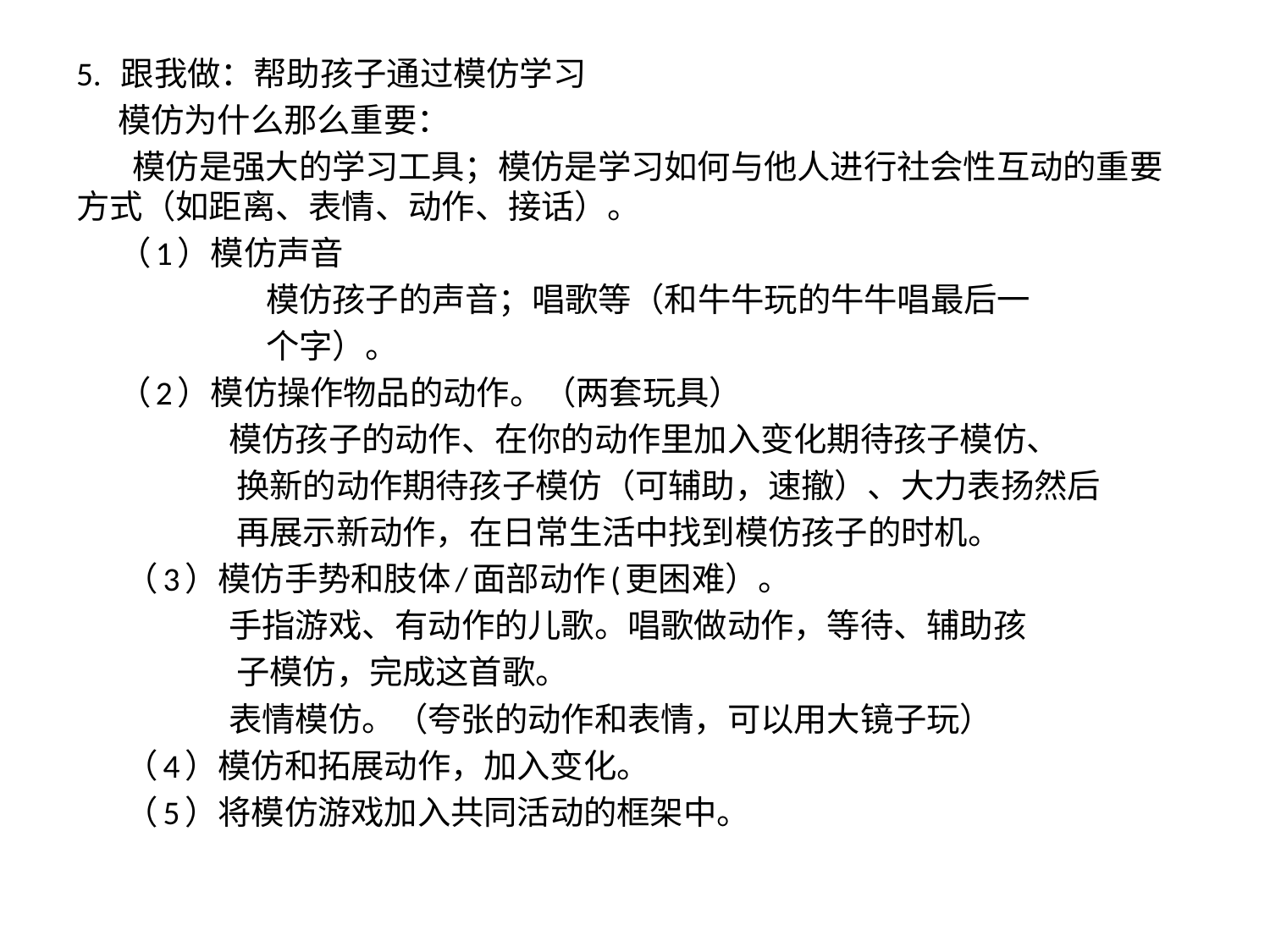

5.  跟我做：帮助孩子通过模仿学习
     模仿为什么那么重要：
       模仿是强大的学习工具；模仿是学习如何与他人进行社会性互动的重要方式（如距离、表情、动作、接话）。
     （1）模仿声音
                         模仿孩子的声音；唱歌等（和牛牛玩的牛牛唱最后一
                         个字）。
     （2）模仿操作物品的动作。（两套玩具）
                    模仿孩子的动作、在你的动作里加入变化期待孩子模仿、
                     换新的动作期待孩子模仿（可辅助，速撤）、大力表扬然后
                     再展示新动作，在日常生活中找到模仿孩子的时机。
      （3）模仿手势和肢体/面部动作(更困难）。
                    手指游戏、有动作的儿歌。唱歌做动作，等待、辅助孩
                     子模仿，完成这首歌。
                    表情模仿。（夸张的动作和表情，可以用大镜子玩）
      （4）模仿和拓展动作，加入变化。
      （5）将模仿游戏加入共同活动的框架中。